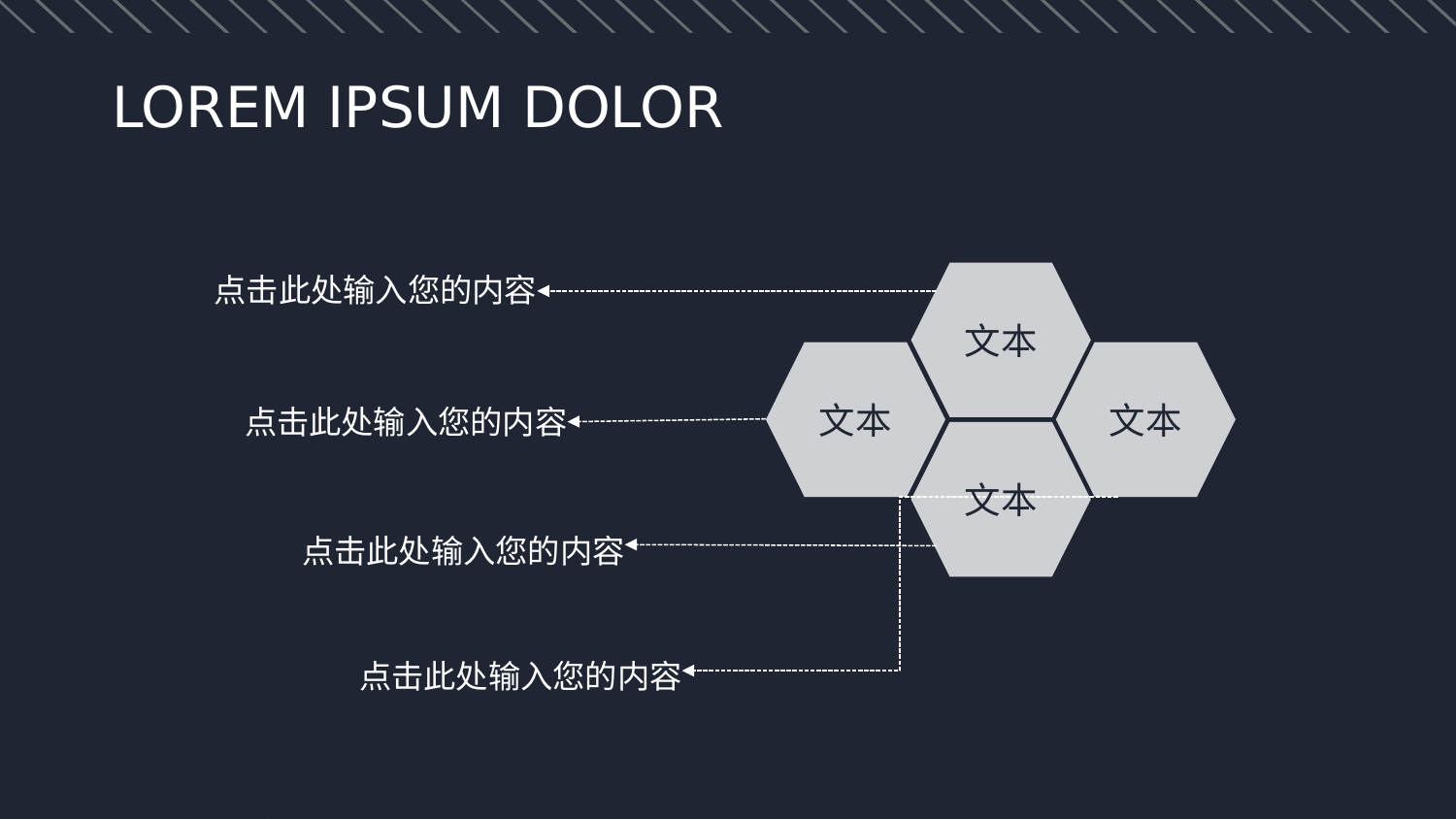

# LOREM IPSUM DOLOR
点击此处输入您的内容
文本
文本
文本
点击此处输入您的内容
文本
点击此处输入您的内容
点击此处输入您的内容